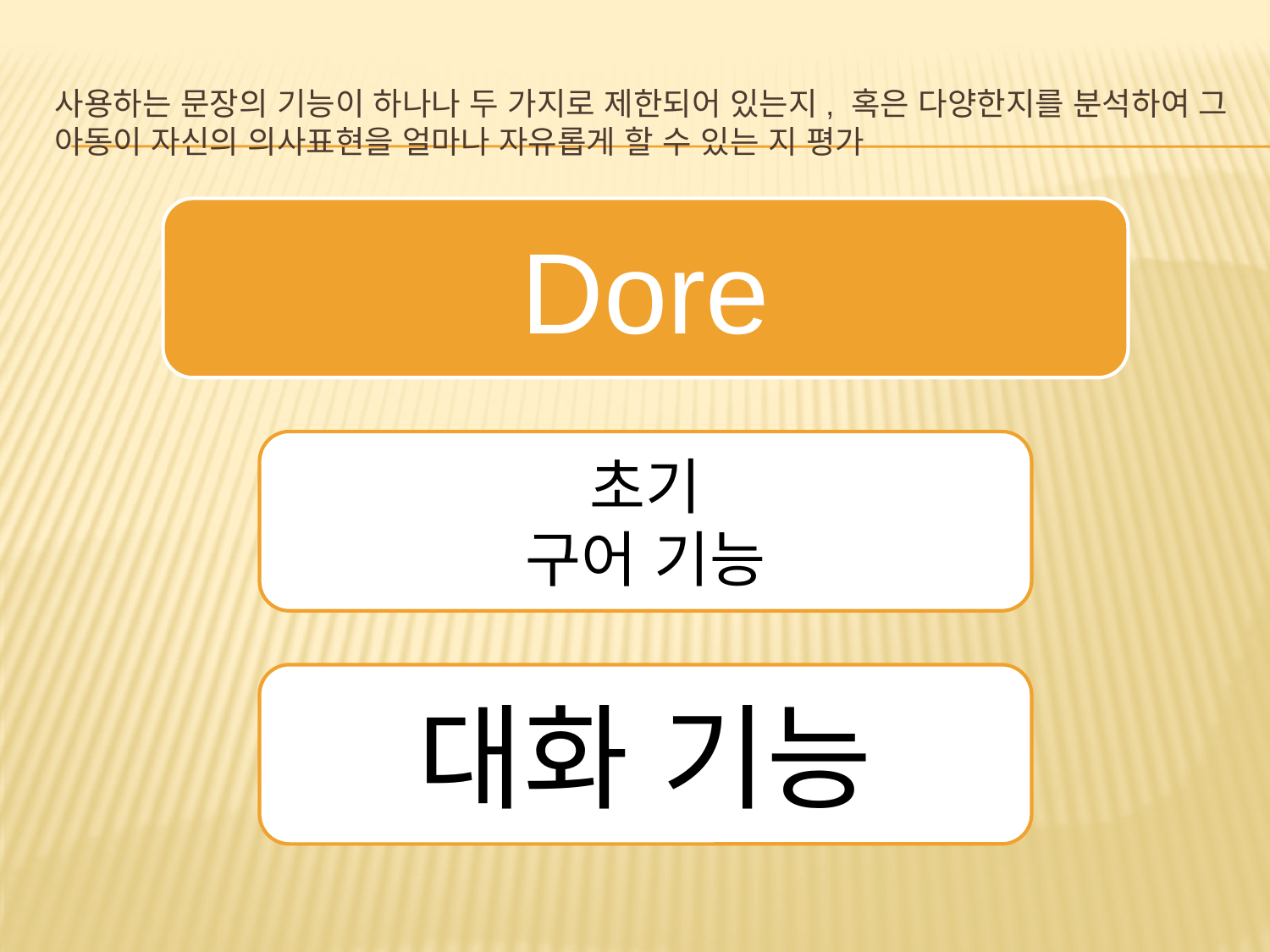

# 사용하는 문장의 기능이 하나나 두 가지로 제한되어 있는지, 혹은 다양한지를 분석하여 그 아동이 자신의 의사표현을 얼마나 자유롭게 할 수 있는 지 평가
Dore
초기
구어 기능
대화 기능